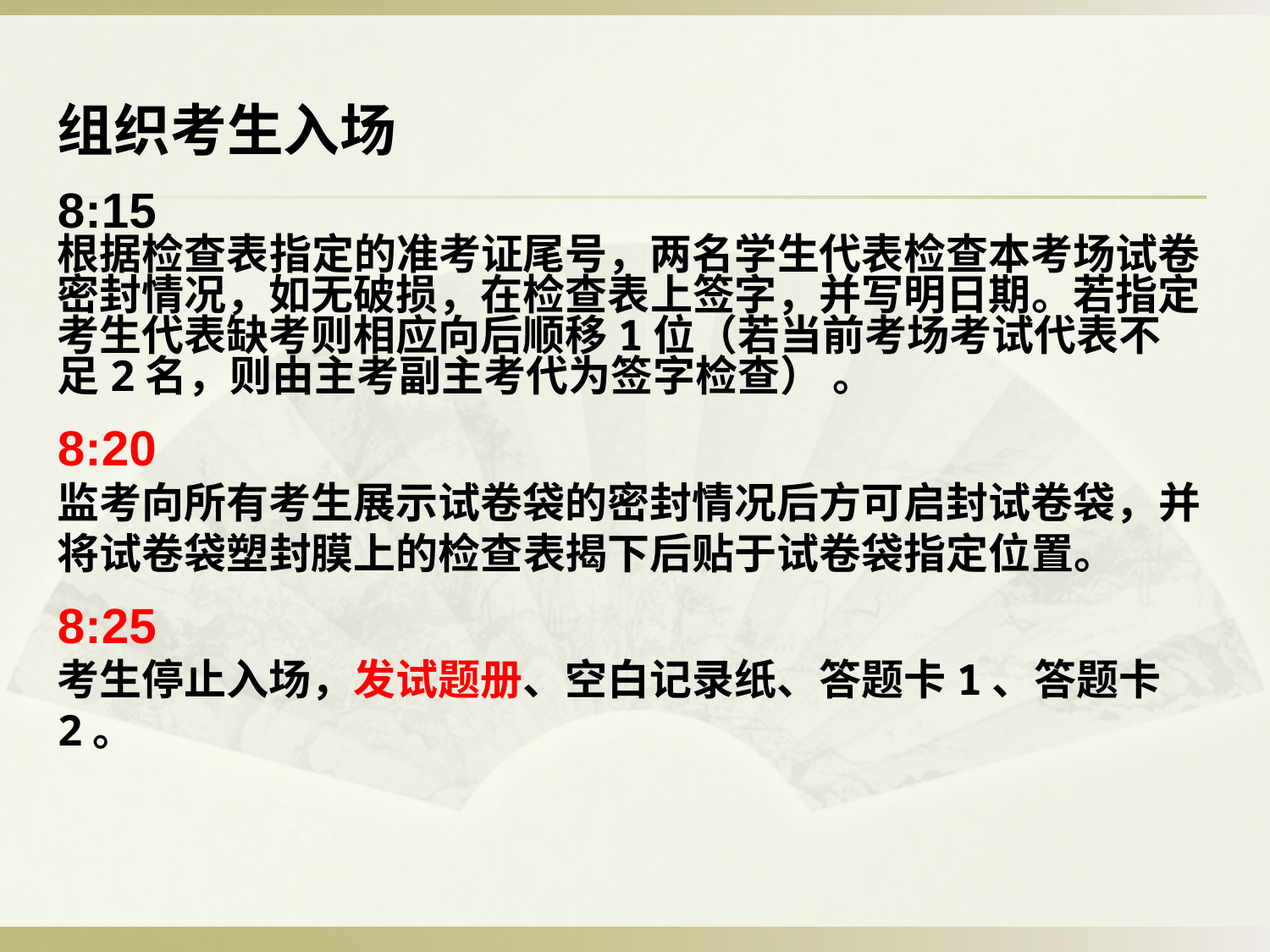

组织考生入场
8:15
根据检查表指定的准考证尾号，两名学生代表检查本考场试卷密封情况，如无破损，在检查表上签字，并写明日期。若指定考生代表缺考则相应向后顺移1位（若当前考场考试代表不足2名，则由主考副主考代为签字检查） 。
8:20
监考向所有考生展示试卷袋的密封情况后方可启封试卷袋，并将试卷袋塑封膜上的检查表揭下后贴于试卷袋指定位置。
8:25
考生停止入场，发试题册、空白记录纸、答题卡1、答题卡2。